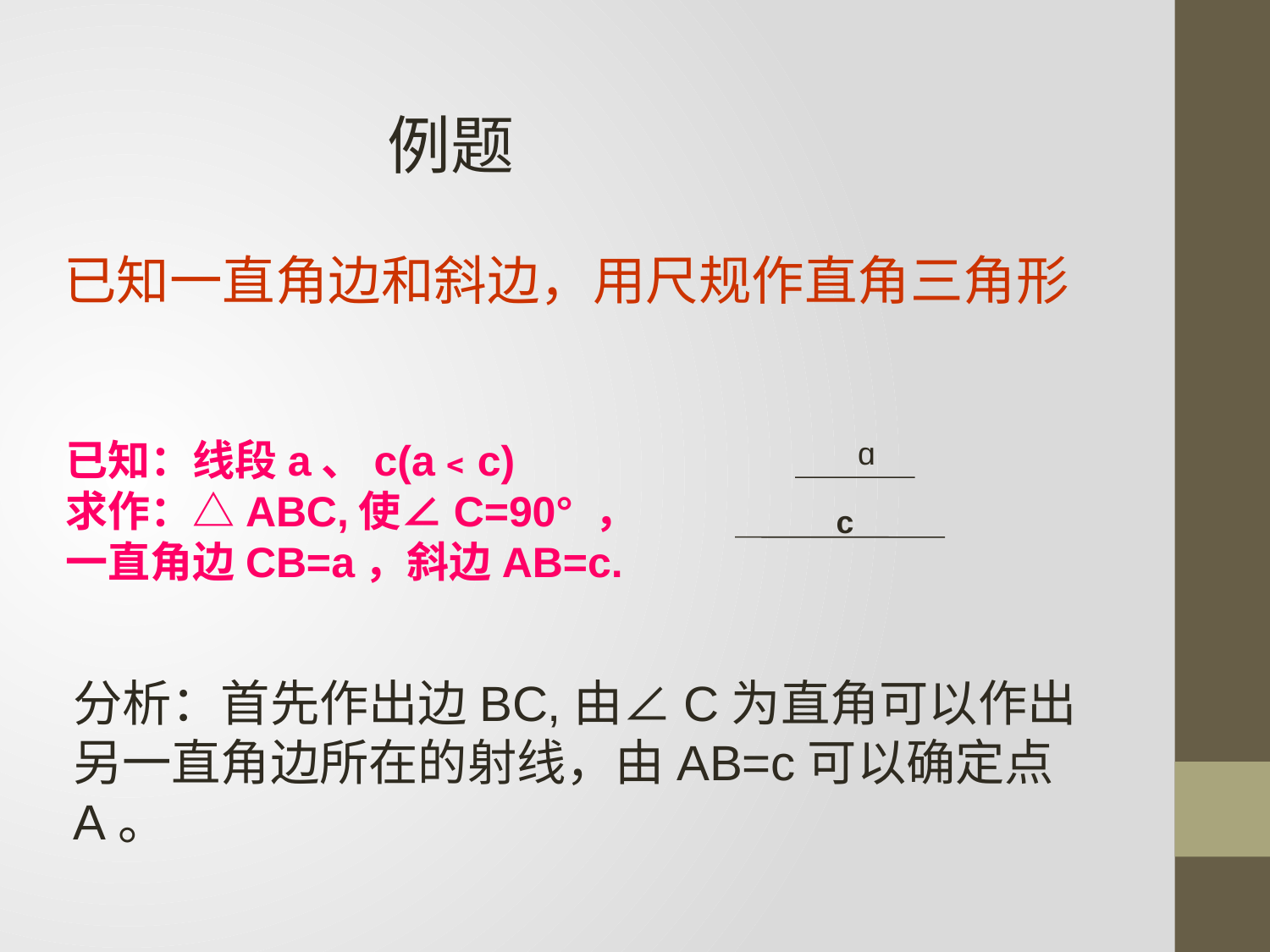

例题
已知一直角边和斜边，用尺规作直角三角形
已知：线段a、c(a﹤c)
求作：△ABC,使∠C=90° ，
一直角边CB=a，斜边AB=c.
ɑ

c

分析：首先作出边BC,由∠C为直角可以作出另一直角边所在的射线，由AB=c可以确定点A。